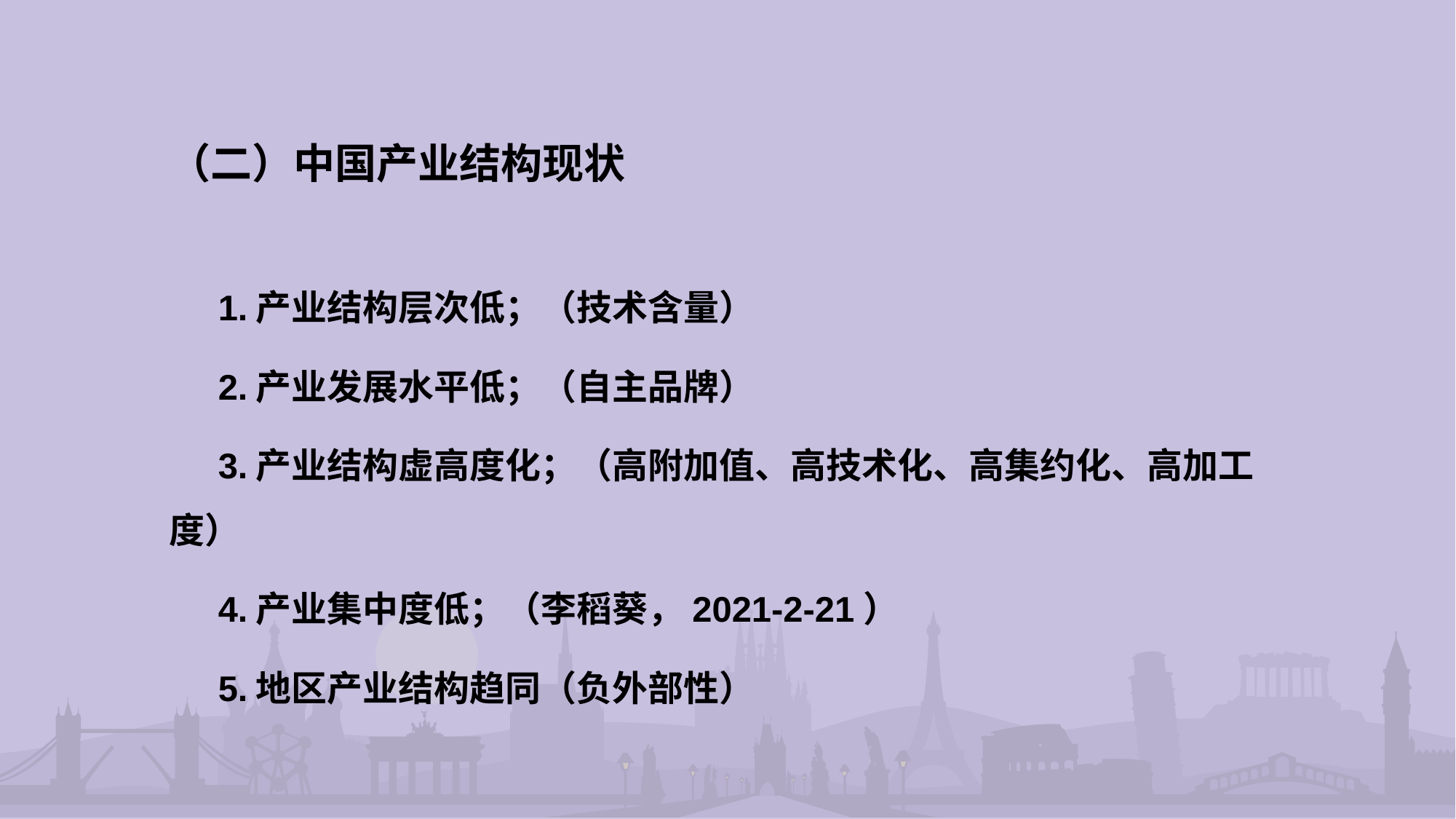

（二）中国产业结构现状

     1.产业结构层次低；（技术含量）
     2.产业发展水平低；（自主品牌）
     3.产业结构虚高度化；（高附加值、高技术化、高集约化、高加工度）
     4.产业集中度低；（李稻葵，2021-2-21）
     5.地区产业结构趋同（负外部性）